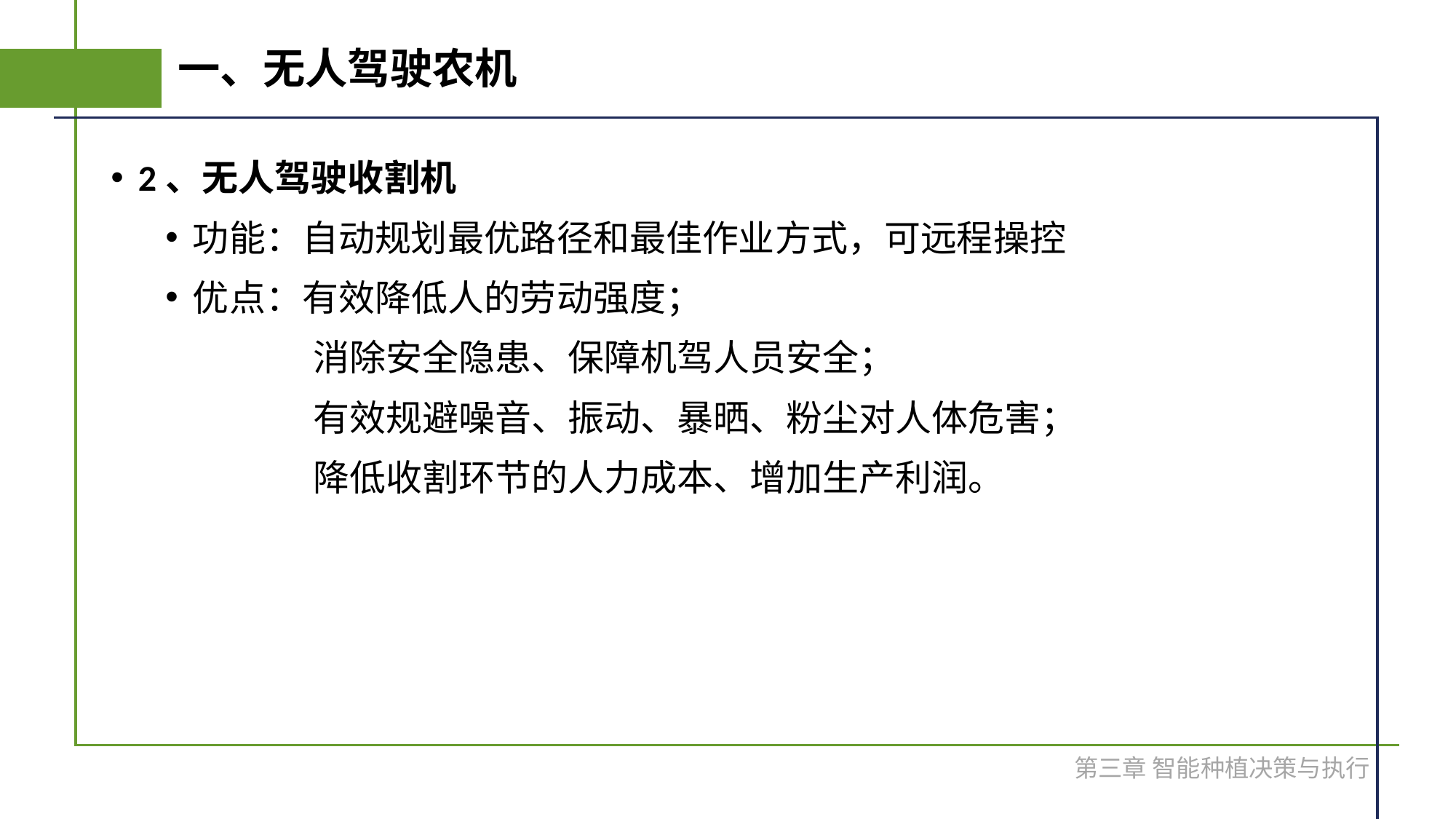

# 一、无人驾驶农机
2、无人驾驶收割机
功能：自动规划最优路径和最佳作业方式，可远程操控
优点：有效降低人的劳动强度；
                 消除安全隐患、保障机驾人员安全；
                 有效规避噪音、振动、暴晒、粉尘对人体危害；
                 降低收割环节的人力成本、增加生产利润。

第三章 智能种植决策与执行